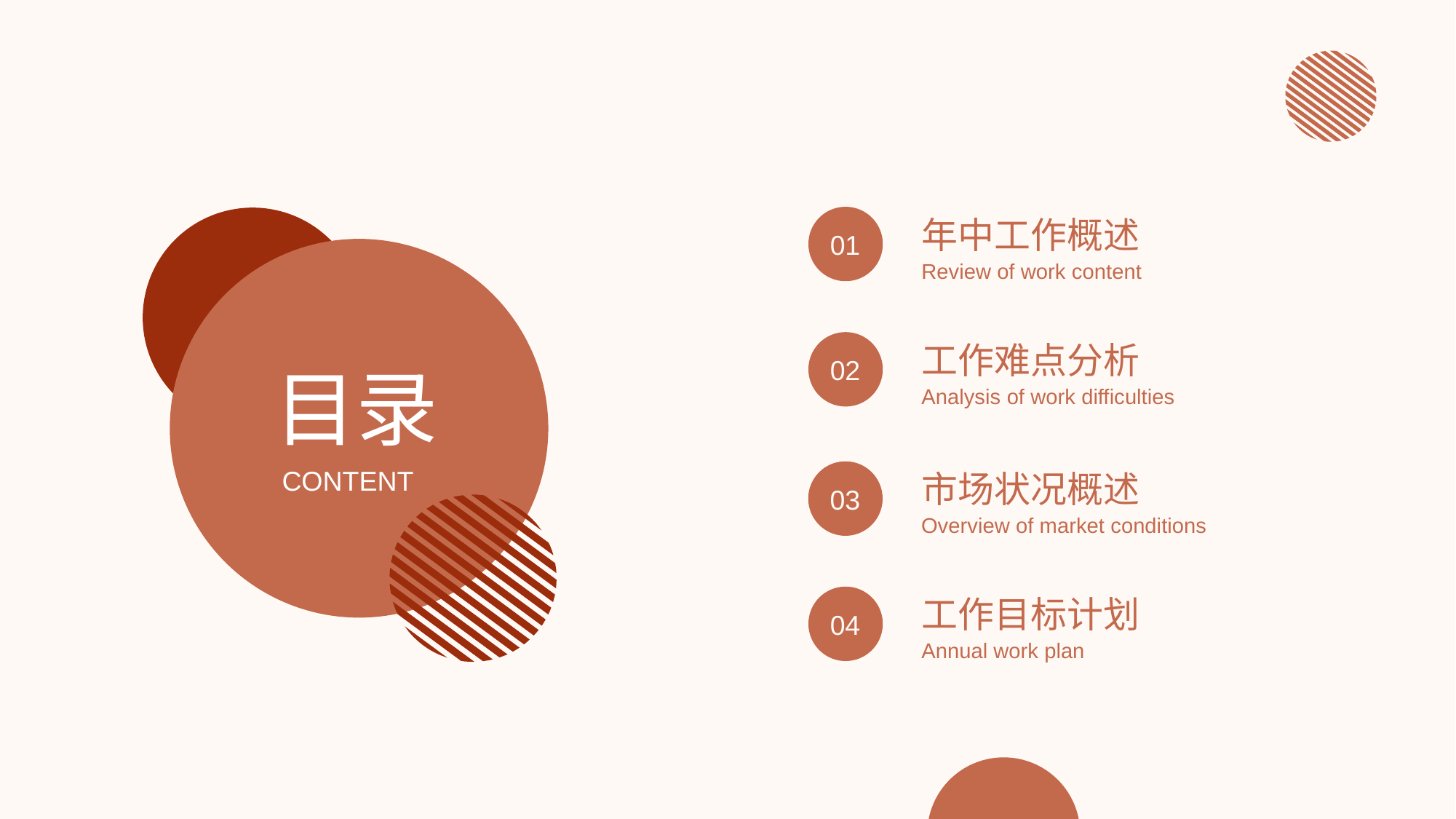

年中工作概述

01

Review of work content
工作难点分析

02
目录
Analysis of work difficulties
CONTENT
市场状况概述

03

Overview of market conditions
工作目标计划

04
Annual work plan